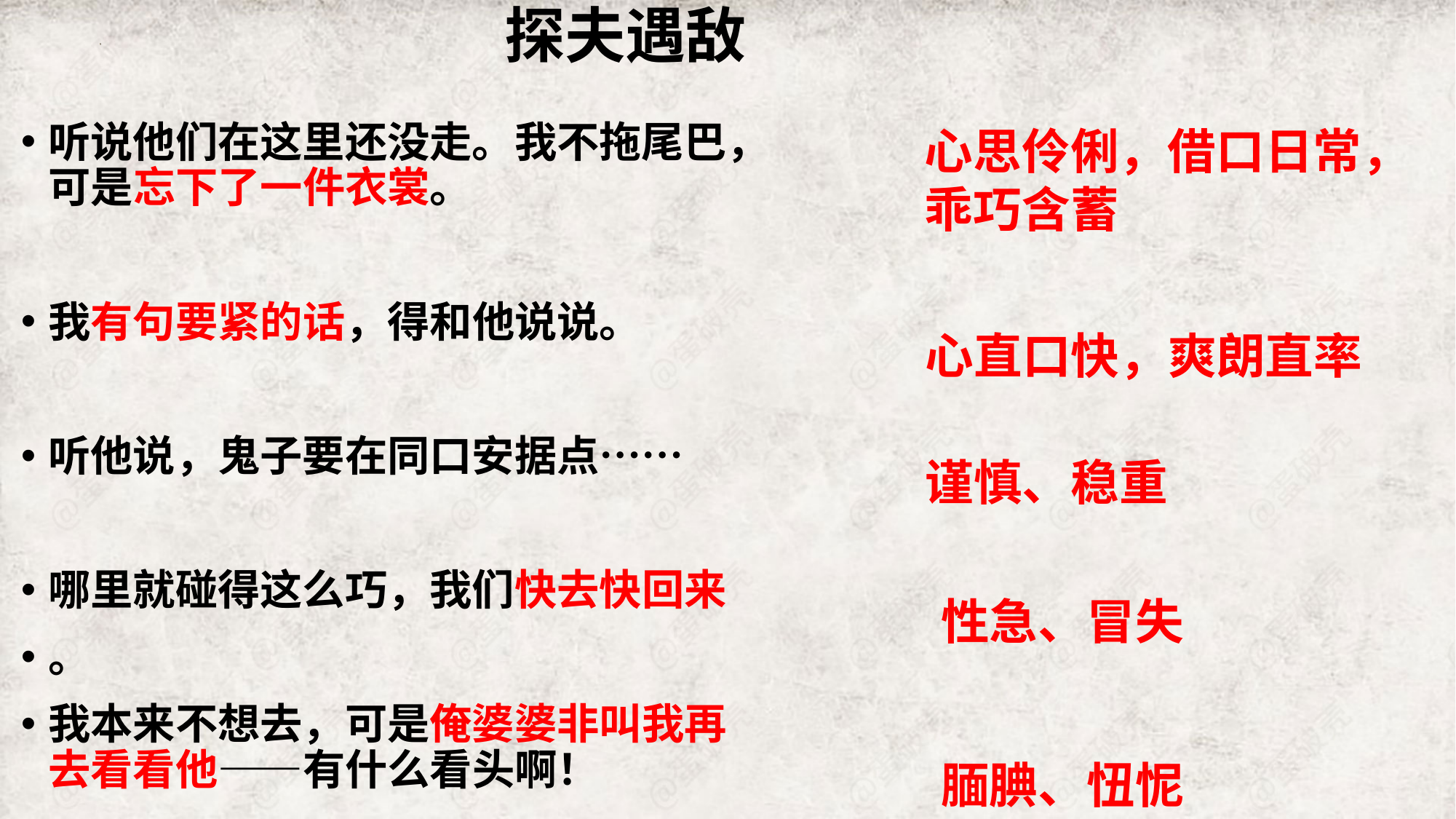

# 探夫遇敌
心思伶俐，借口日常，乖巧含蓄
听说他们在这里还没走。我不拖尾巴，可是忘下了一件衣裳。

我有句要紧的话，得和他说说。

听他说，鬼子要在同口安据点……

哪里就碰得这么巧，我们快去快回来
。
我本来不想去，可是俺婆婆非叫我再去看看他——有什么看头啊！
心直口快，爽朗直率
谨慎、稳重
性急、冒失
腼腆、忸怩